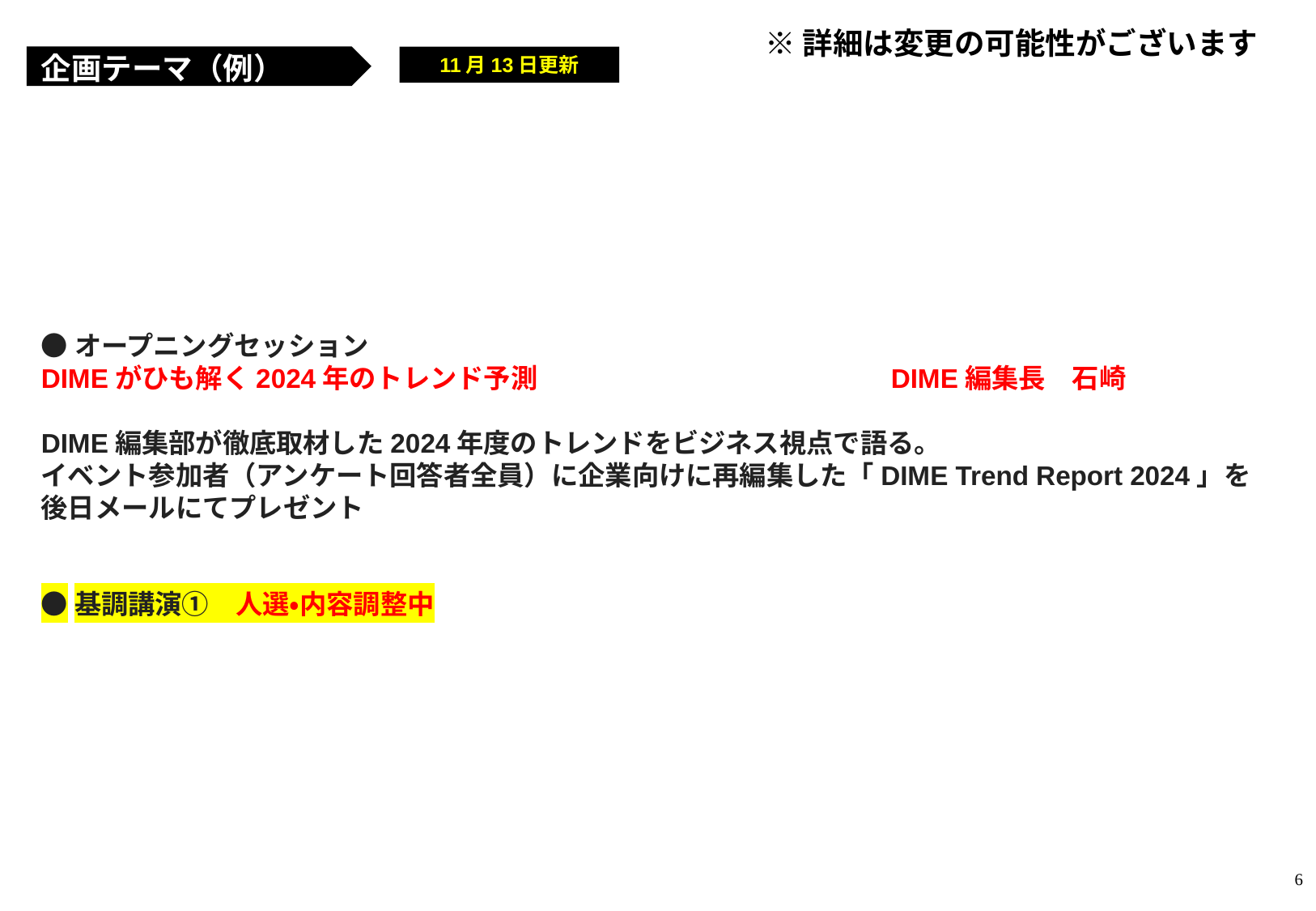

※詳細は変更の可能性がございます
企画テーマ（例）

11月13日更新
●オープニングセッション
DIMEがひも解く2024年のトレンド予測			DIME編集長　石崎

DIME編集部が徹底取材した2024年度のトレンドをビジネス視点で語る。
イベント参加者（アンケート回答者全員）に企業向けに再編集した「DIME Trend Report 2024」を
後日メールにてプレゼント

●基調講演①　人選・内容調整中

6